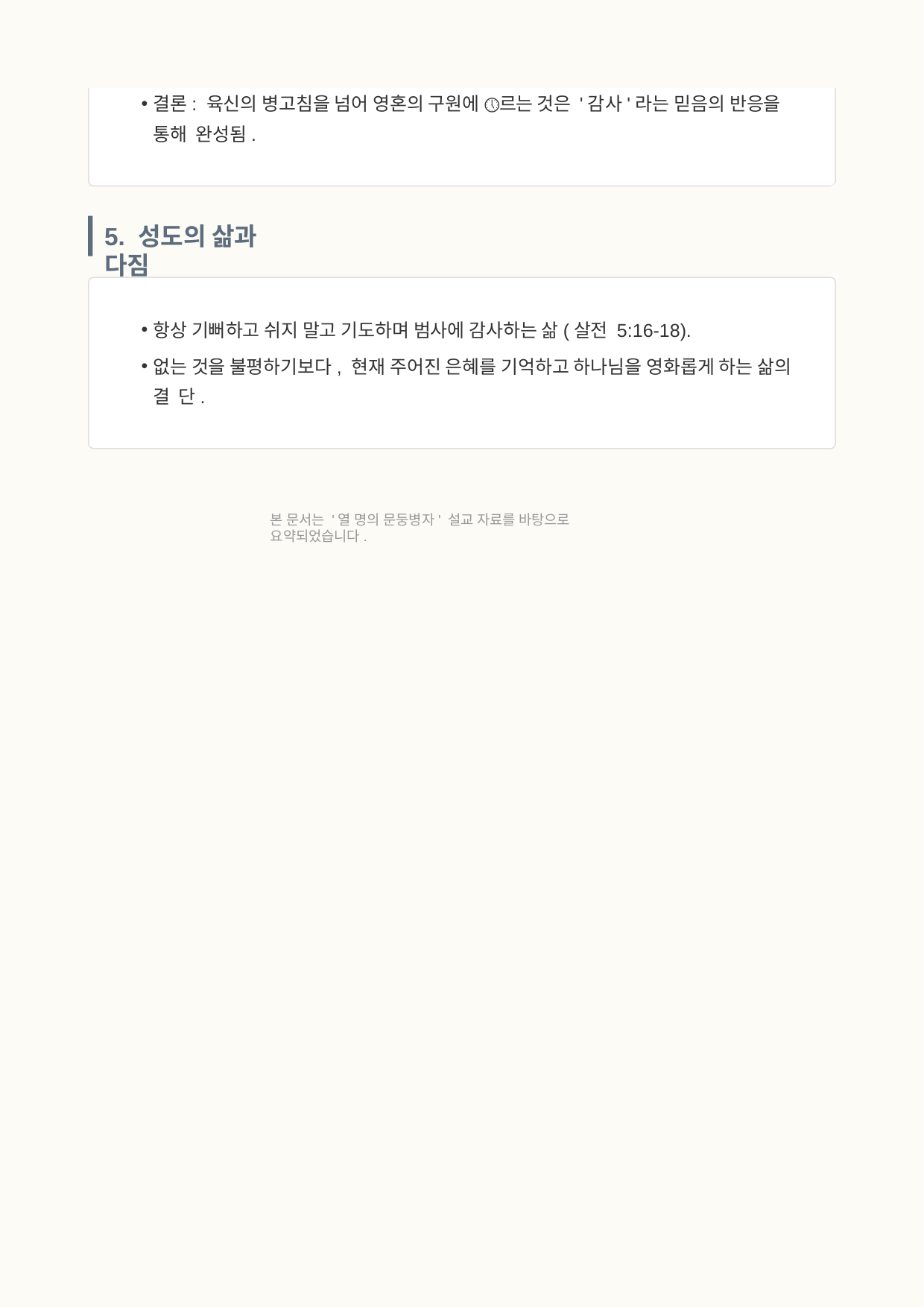

결론: 육신의 병고침을 넘어 영혼의 구원에 🕔르는 것은 '감사'라는 믿음의 반응을 통해  완성됨.

5. 성도의 삶과 다짐

항상 기뻐하고 쉬지 말고 기도하며 범사에 감사하는 삶(살전 5:16-18).
없는 것을 불평하기보다, 현재 주어진 은혜를 기억하고 하나님을 영화롭게 하는 삶의 결  단.
본 문서는 '열 명의 문둥병자' 설교 자료를 바탕으로 요약되었습니다.